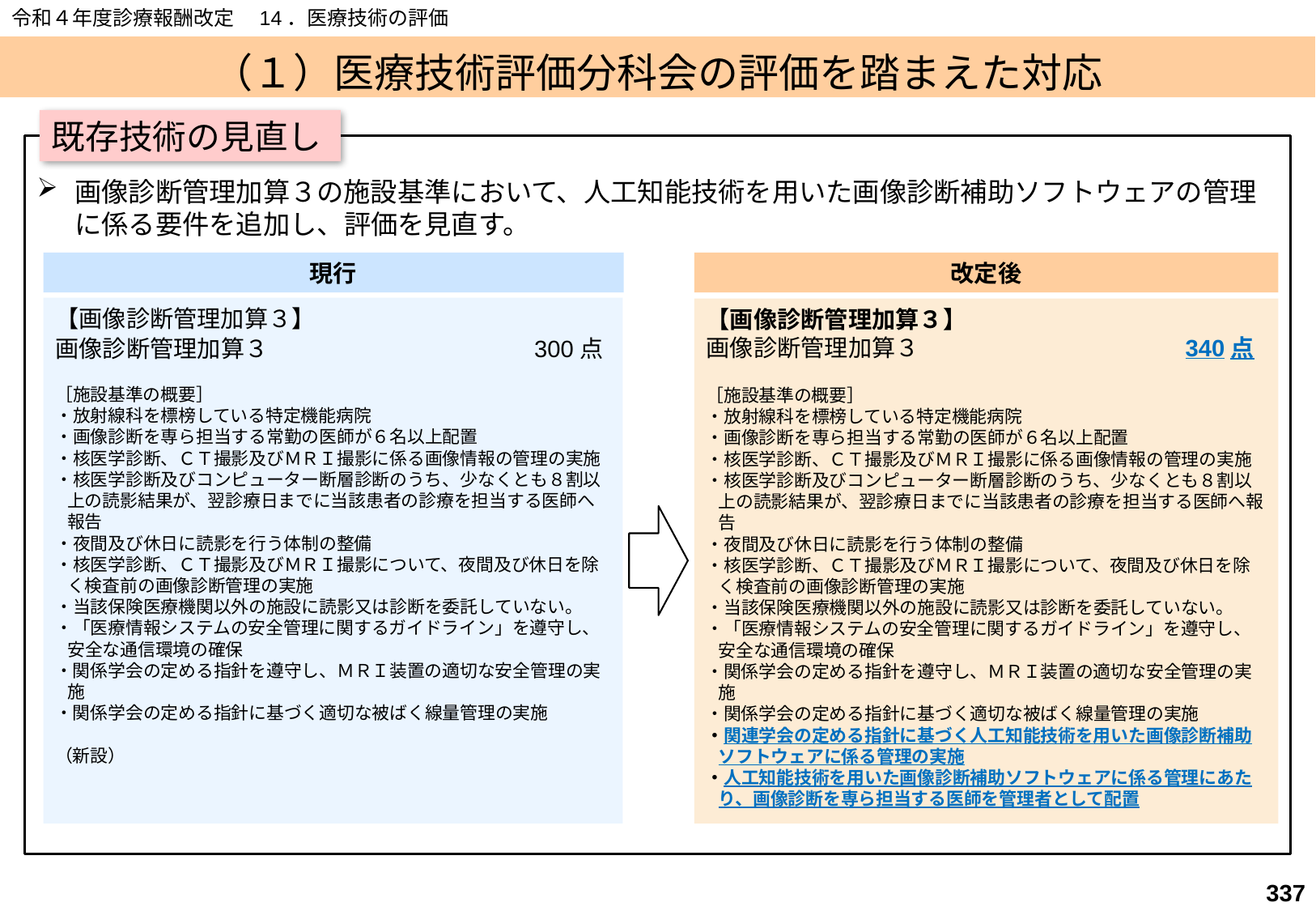

令和４年度診療報酬改定　14．医療技術の評価

# （１）医療技術評価分科会の評価を踏まえた対応
既存技術の見直し

画像診断管理加算３の施設基準において、人工知能技術を用いた画像診断補助ソフトウェアの管理に係る要件を追加し、評価を見直す。

現行
改定後
【画像診断管理加算３】

画像診断管理加算３　　　　　　　　　　　300点

［施設基準の概要］
・放射線科を標榜している特定機能病院
・画像診断を専ら担当する常勤の医師が６名以上配置
・核医学診断、ＣＴ撮影及びＭＲＩ撮影に係る画像情報の管理の実施
・核医学診断及びコンピューター断層診断のうち、少なくとも８割以上の読影結果が、翌診療日までに当該患者の診療を担当する医師へ報告
・夜間及び休日に読影を行う体制の整備
・核医学診断、ＣＴ撮影及びＭＲＩ撮影について、夜間及び休日を除く検査前の画像診断管理の実施
・当該保険医療機関以外の施設に読影又は診断を委託していない。
・「医療情報システムの安全管理に関するガイドライン」を遵守し、安全な通信環境の確保
・関係学会の定める指針を遵守し、ＭＲＩ装置の適切な安全管理の実施
・関係学会の定める指針に基づく適切な被ばく線量管理の実施

（新設）
【画像診断管理加算３】
画像診断管理加算３　　　　　　　　　　　340点

［施設基準の概要］
・放射線科を標榜している特定機能病院
・画像診断を専ら担当する常勤の医師が６名以上配置
・核医学診断、ＣＴ撮影及びＭＲＩ撮影に係る画像情報の管理の実施
・核医学診断及びコンピューター断層診断のうち、少なくとも８割以上の読影結果が、翌診療日までに当該患者の診療を担当する医師へ報告
・夜間及び休日に読影を行う体制の整備
・核医学診断、ＣＴ撮影及びＭＲＩ撮影について、夜間及び休日を除く検査前の画像診断管理の実施
・当該保険医療機関以外の施設に読影又は診断を委託していない。
・「医療情報システムの安全管理に関するガイドライン」を遵守し、安全な通信環境の確保
・関係学会の定める指針を遵守し、ＭＲＩ装置の適切な安全管理の実施
・関係学会の定める指針に基づく適切な被ばく線量管理の実施
・関連学会の定める指針に基づく人工知能技術を用いた画像診断補助ソフトウェアに係る管理の実施
・人工知能技術を用いた画像診断補助ソフトウェアに係る管理にあたり、画像診断を専ら担当する医師を管理者として配置